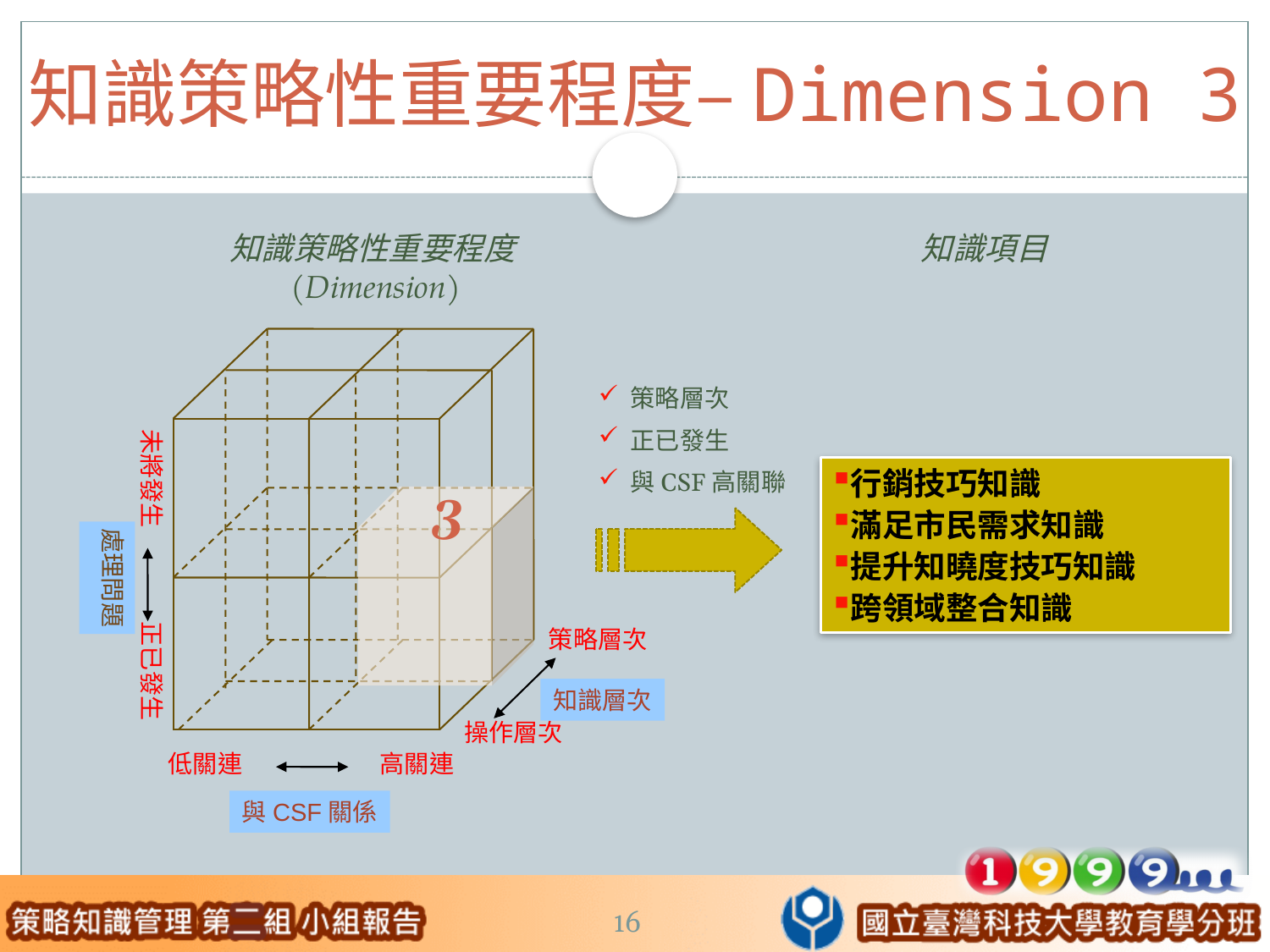

知識策略性重要程度–Dimension 3
知識策略性重要程度(Dimension)
知識項目

 策略層次
 正已發生
 與CSF高關聯
未將發生                 正已發生
行銷技巧知識
滿足市民需求知識
提升知曉度技巧知識
跨領域整合知識
3

處理問題

策略層次

知識層次
操作層次
 低關連                         高關連

與CSF關係
16